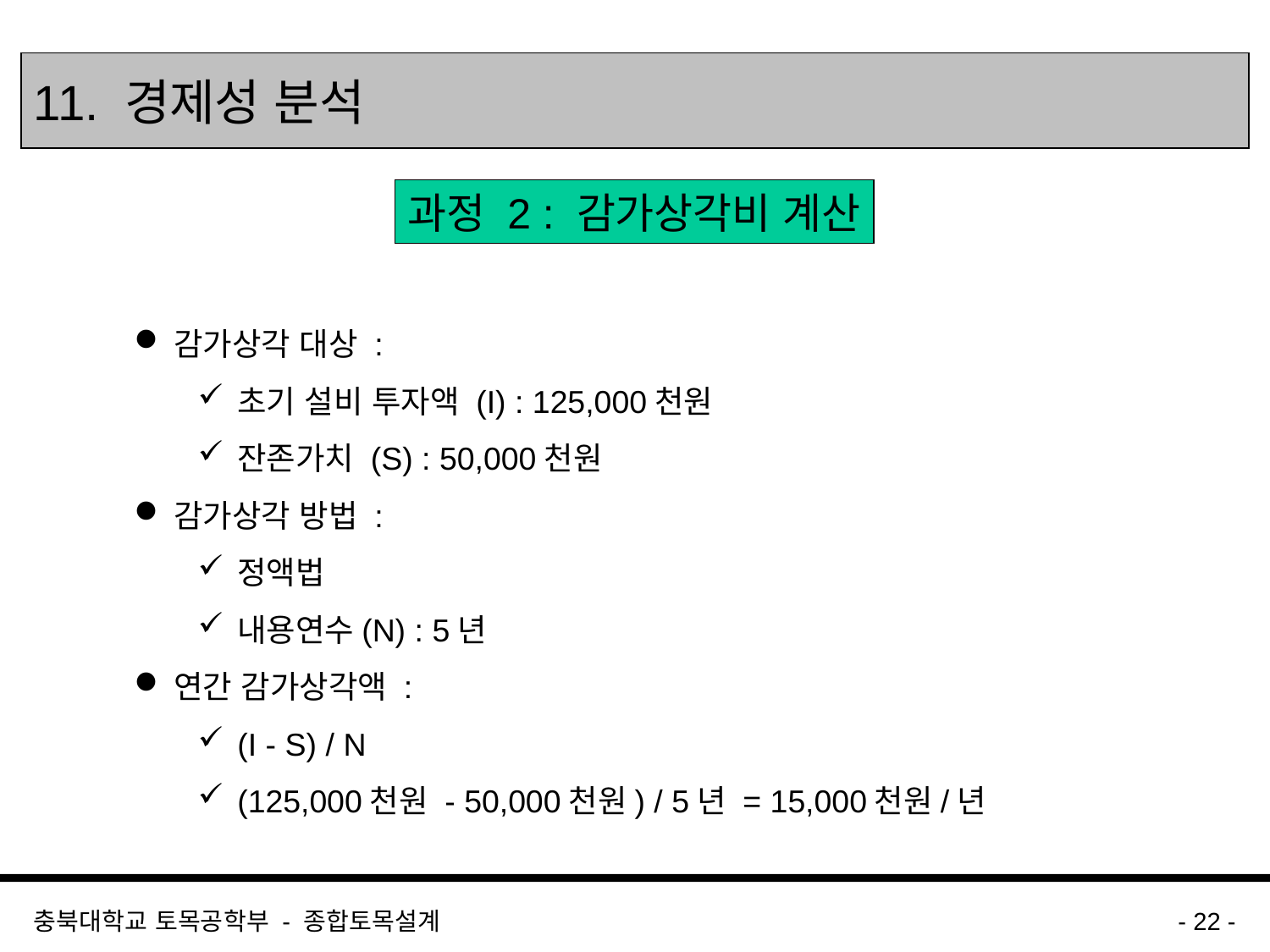

# 11. 경제성 분석

과정 2 : 감가상각비 계산
감가상각 대상 :
초기 설비 투자액 (I) : 125,000천원
잔존가치 (S) : 50,000천원
감가상각 방법 :
정액법
내용연수(N) : 5년
연간 감가상각액 :
(I - S) / N
(125,000천원 - 50,000천원) / 5년 = 15,000천원/년
충북대학교 토목공학부 - 종합토목설계
- 22 -